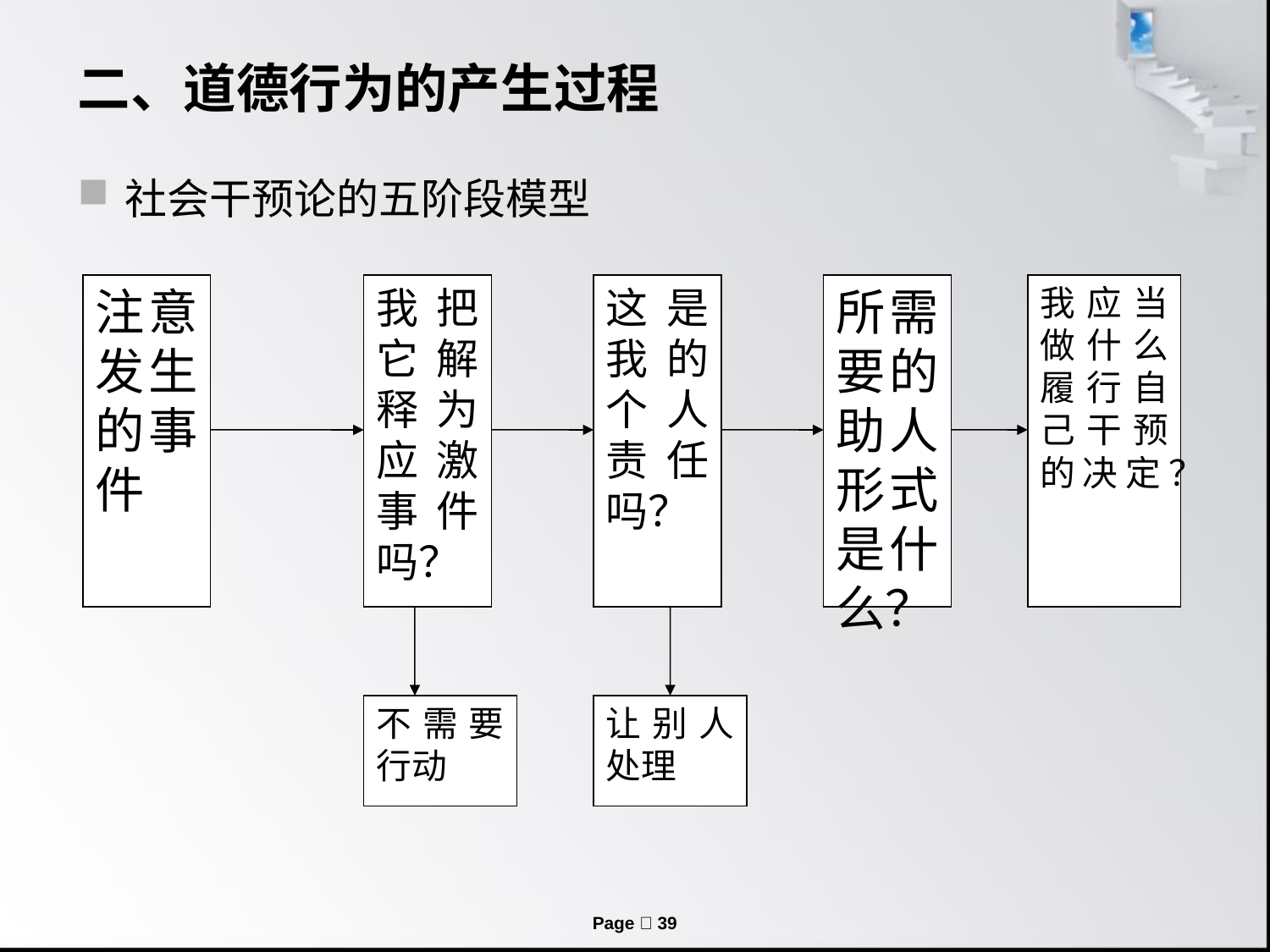

# 二、道德行为的产生过程
社会干预论的五阶段模型

注意发生的事件
我把它解释为应激事件吗？
这是我的个人责任吗？
所需要的助人形式是什么？
我应当做什么履行自己干预的决定？

不需要行动
让别人处理